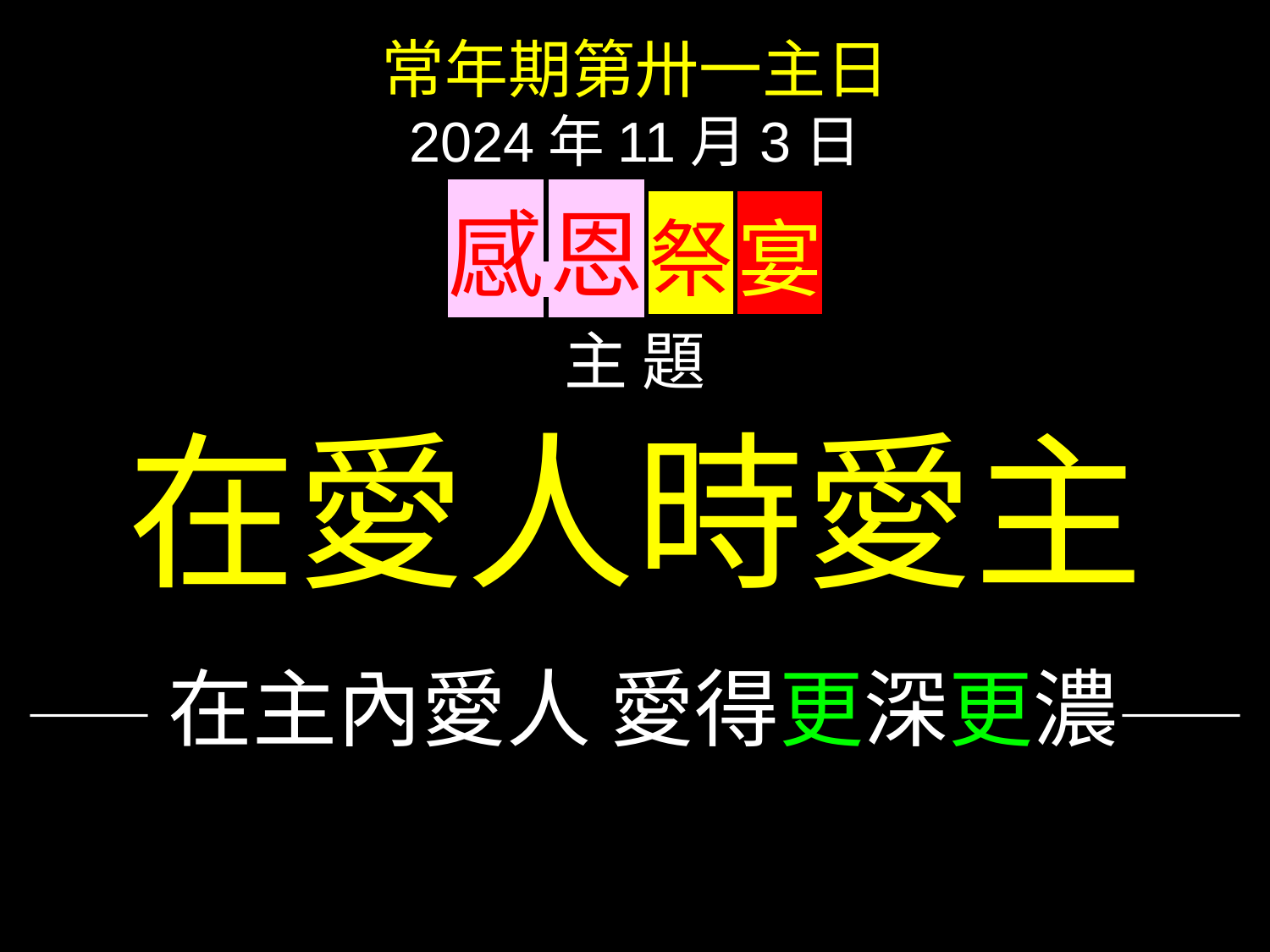

常年期第卅一主日
2024年11月3日
感 恩 祭 宴

主 題

在愛人時愛主
——在主內愛人 愛得更深更濃——